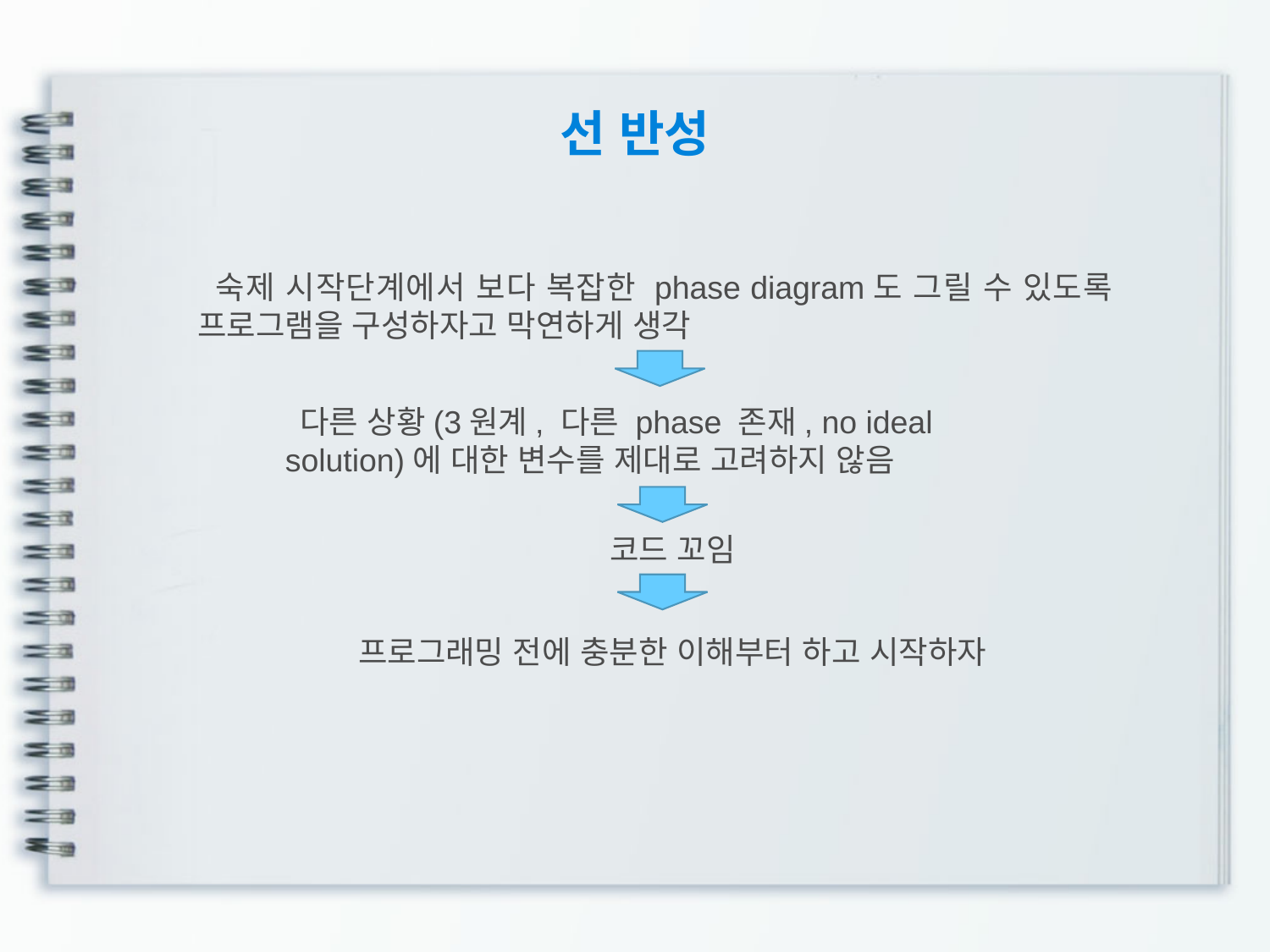

선 반성

 숙제 시작단계에서 보다 복잡한 phase diagram도 그릴 수 있도록 프로그램을 구성하자고 막연하게 생각

 다른 상황(3원계, 다른 phase 존재, no ideal solution)에 대한 변수를 제대로 고려하지 않음

 코드 꼬임

 프로그래밍 전에 충분한 이해부터 하고 시작하자